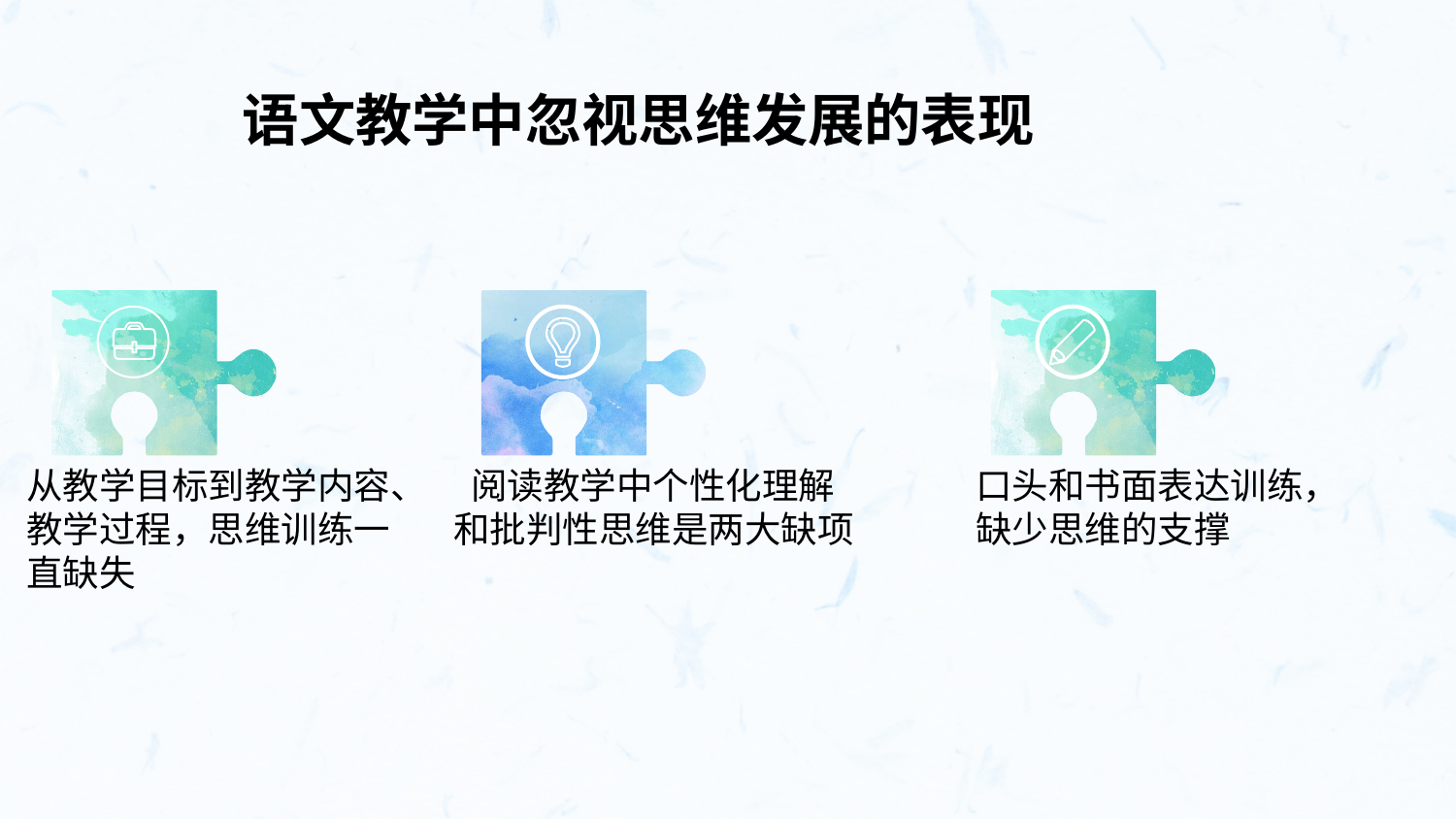

语文教学中忽视思维发展的表现

从教学目标到教学内容、教学过程，思维训练一直缺失
 阅读教学中个性化理解和批判性思维是两大缺项
口头和书面表达训练，缺少思维的支撑